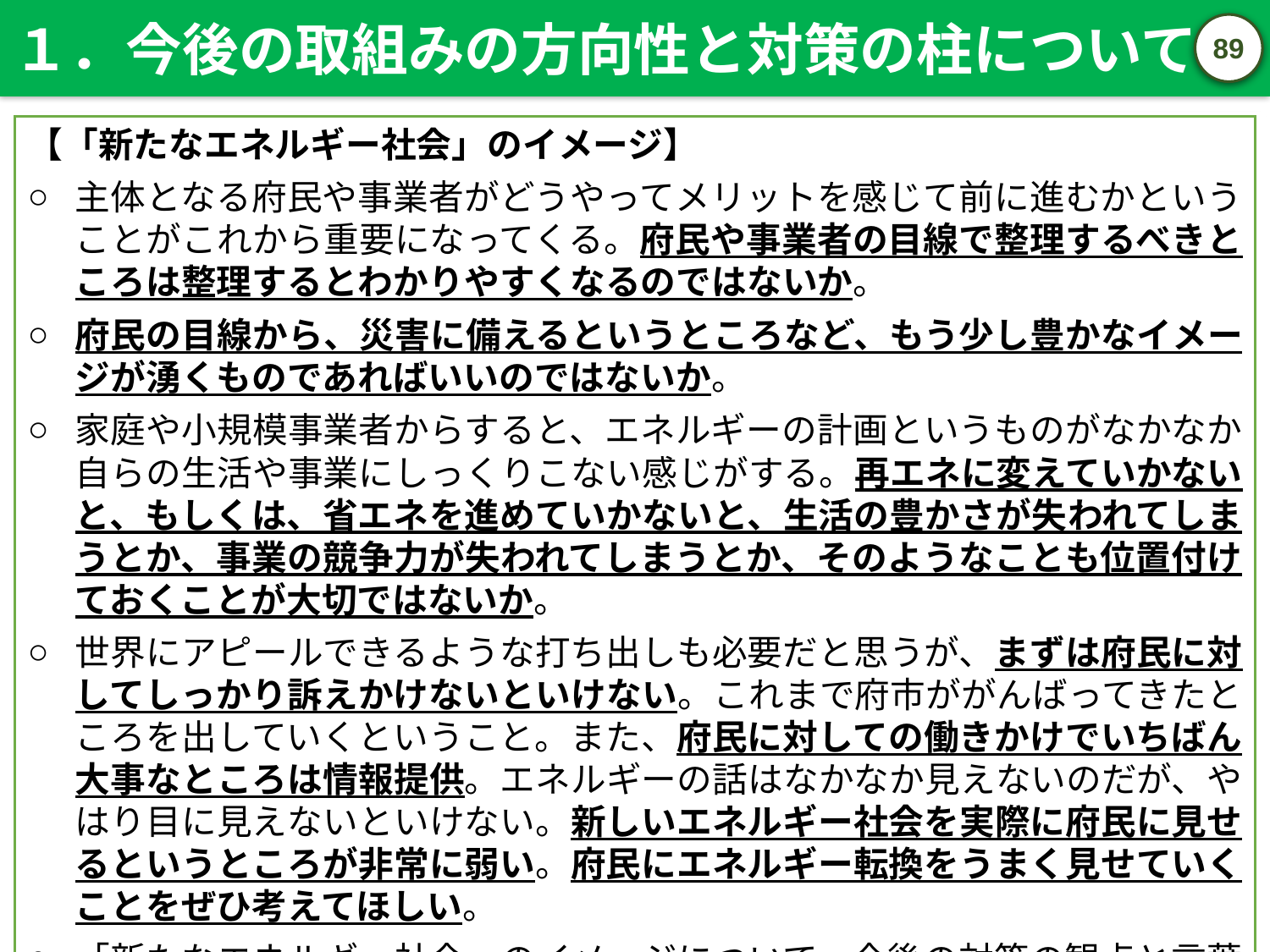

１．今後の取組みの方向性と対策の柱について
89
【「新たなエネルギー社会」のイメージ】
主体となる府民や事業者がどうやってメリットを感じて前に進むかということがこれから重要になってくる。府民や事業者の目線で整理するべきところは整理するとわかりやすくなるのではないか。
府民の目線から、災害に備えるというところなど、もう少し豊かなイメージが湧くものであればいいのではないか。
家庭や小規模事業者からすると、エネルギーの計画というものがなかなか自らの生活や事業にしっくりこない感じがする。再エネに変えていかないと、もしくは、省エネを進めていかないと、生活の豊かさが失われてしまうとか、事業の競争力が失われてしまうとか、そのようなことも位置付けておくことが大切ではないか。
世界にアピールできるような打ち出しも必要だと思うが、まずは府民に対してしっかり訴えかけないといけない。これまで府市ががんばってきたところを出していくということ。また、府民に対しての働きかけでいちばん大事なところは情報提供。エネルギーの話はなかなか見えないのだが、やはり目に見えないといけない。新しいエネルギー社会を実際に府民に見せるというところが非常に弱い。府民にエネルギー転換をうまく見せていくことをぜひ考えてほしい。
「新たなエネルギー社会」のイメージについて、今後の対策の観点と言葉が重なっているところがある。言葉を整理するとよりわかりやすくなるのではないか。